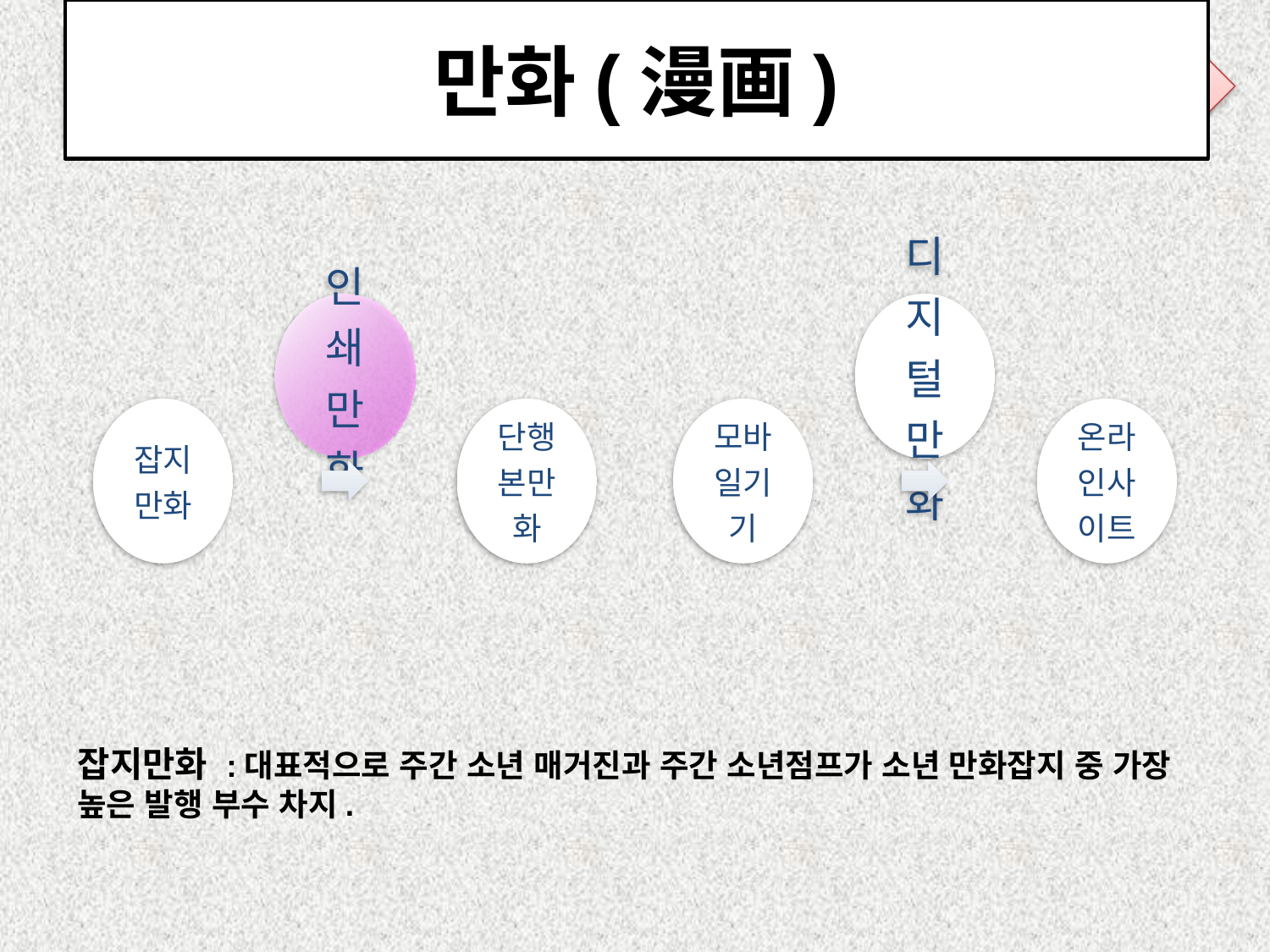

# 만화(漫画)

인쇄만화
단행본만화
잡지만화
디지털만화
온라인사이트
모바일기기
잡지만화 :대표적으로 주간 소년 매거진과 주간 소년점프가 소년 만화잡지 중 가장 높은 발행 부수 차지.